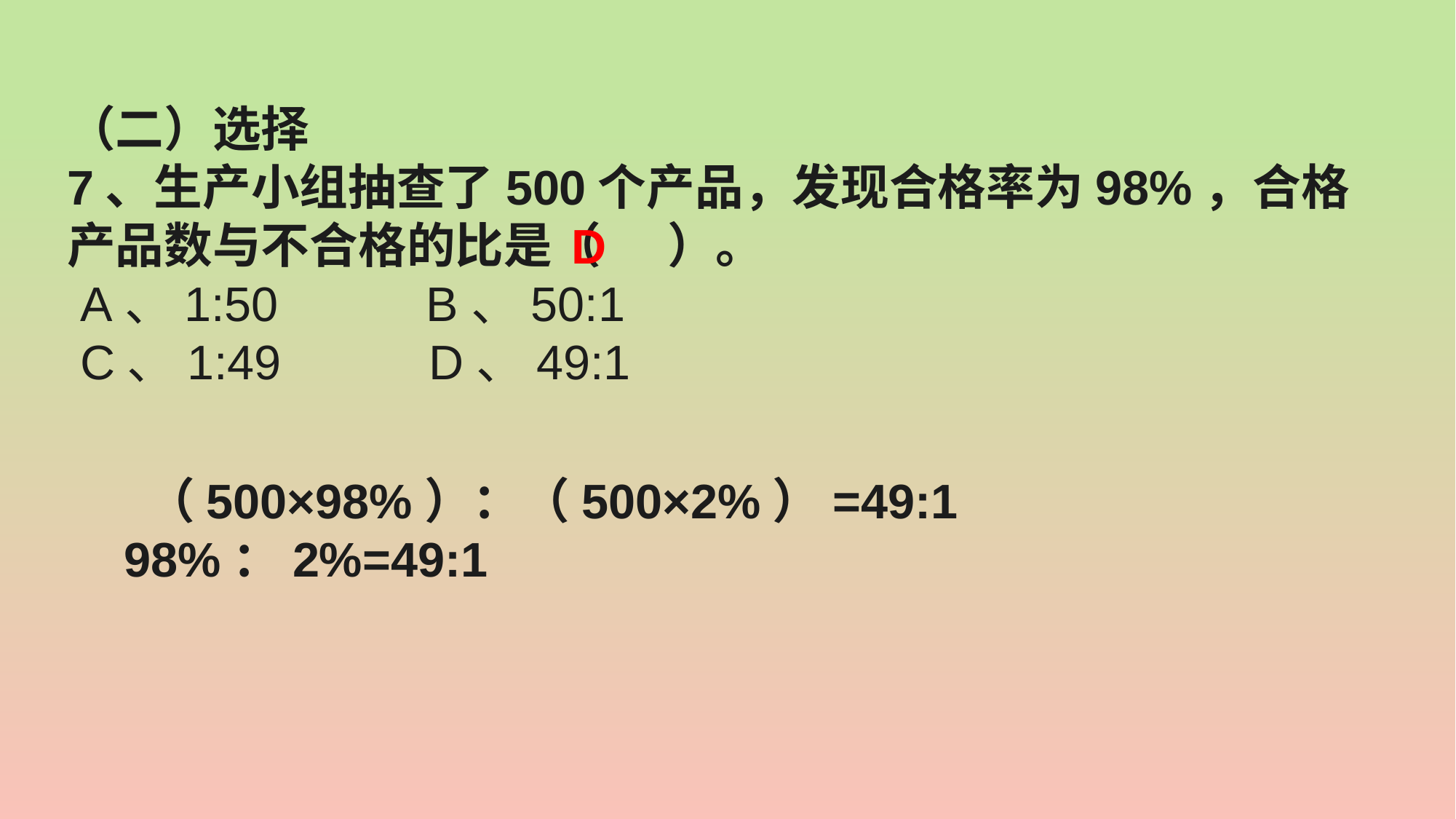

（二）选择
7、生产小组抽查了500个产品，发现合格率为98%，合格产品数与不合格的比是（      ）。
 A、1:50           B、50:1
 C、1:49           D、49:1
D
 （500×98%）：（500×2%）=49:1
98%：2%=49:1